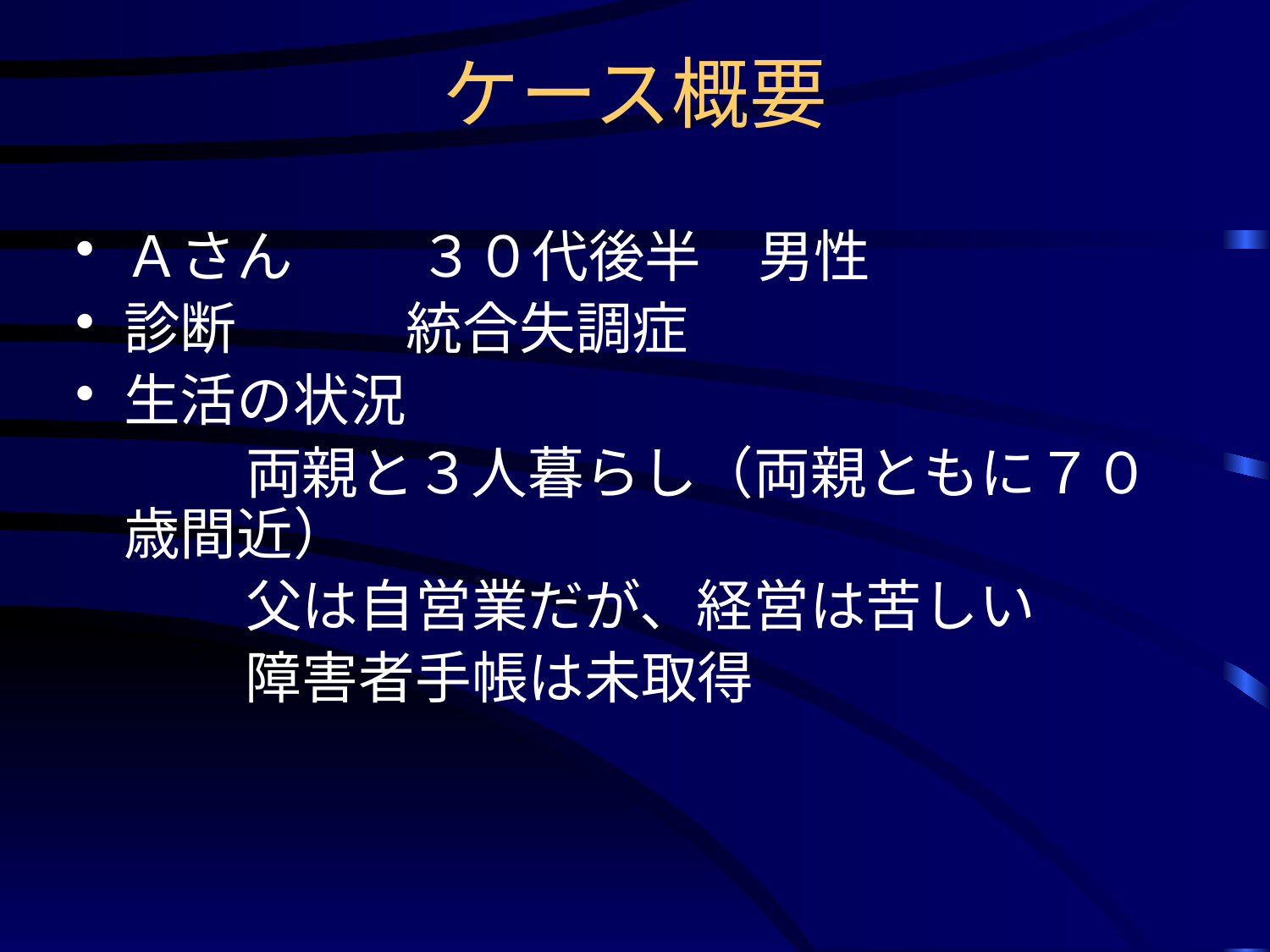

ケース概要
Ａさん　　 ３０代後半　男性
診断　　　統合失調症
生活の状況
　　　両親と３人暮らし（両親ともに７０歳間近）
　　　父は自営業だが、経営は苦しい
　　　障害者手帳は未取得